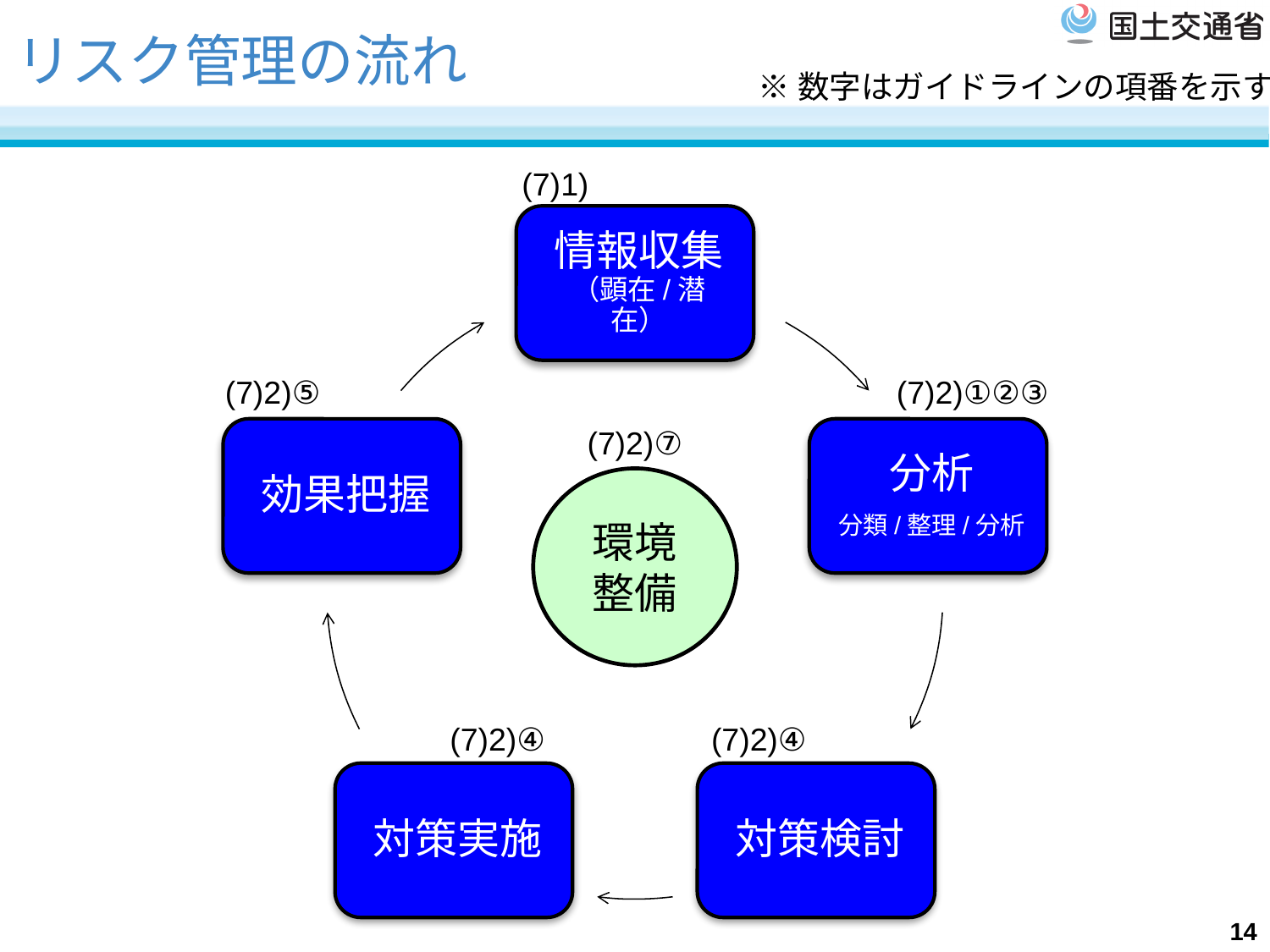

# リスク管理の流れ
※数字はガイドラインの項番を示す
(7)1)
情報収集（顕在/潜在）
分析
分類/整理/分析
対策検討
対策実施
効果把握
(7)2)⑤
(7)2)①②③
(7)2)⑦
環境
整備
(7)2)④
(7)2)④
14